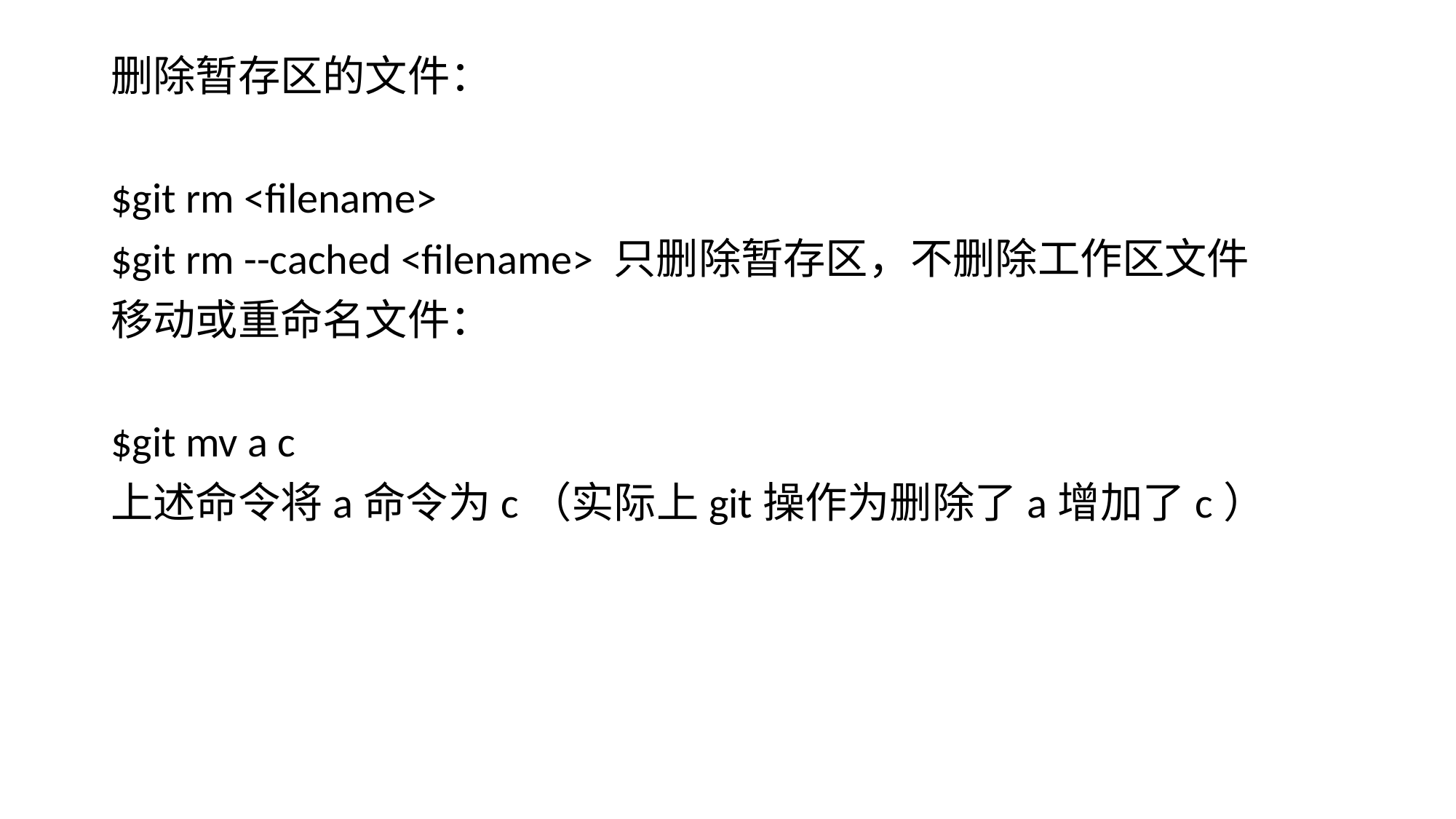

删除暂存区的文件：

$git rm <filename>
$git rm --cached <filename> 只删除暂存区，不删除工作区文件
移动或重命名文件：

$git mv a c
上述命令将a命令为c（实际上git操作为删除了a增加了c）